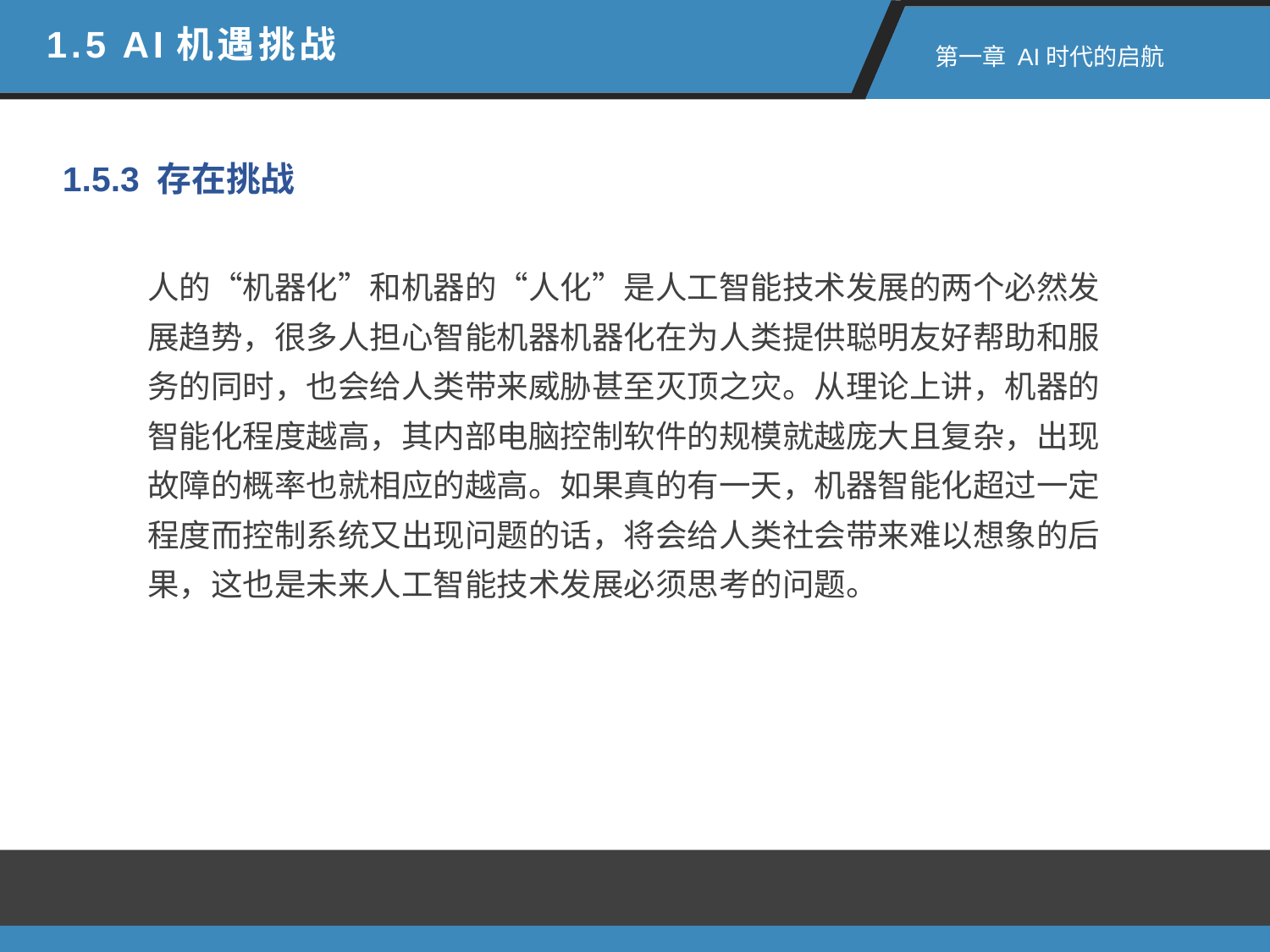

1.5 AI机遇挑战
  第一章 AI时代的启航
1.5.3 存在挑战
人的“机器化”和机器的“人化”是人工智能技术发展的两个必然发展趋势，很多人担心智能机器机器化在为人类提供聪明友好帮助和服务的同时，也会给人类带来威胁甚至灭顶之灾。从理论上讲，机器的智能化程度越高，其内部电脑控制软件的规模就越庞大且复杂，出现故障的概率也就相应的越高。如果真的有一天，机器智能化超过一定程度而控制系统又出现问题的话，将会给人类社会带来难以想象的后果，这也是未来人工智能技术发展必须思考的问题。